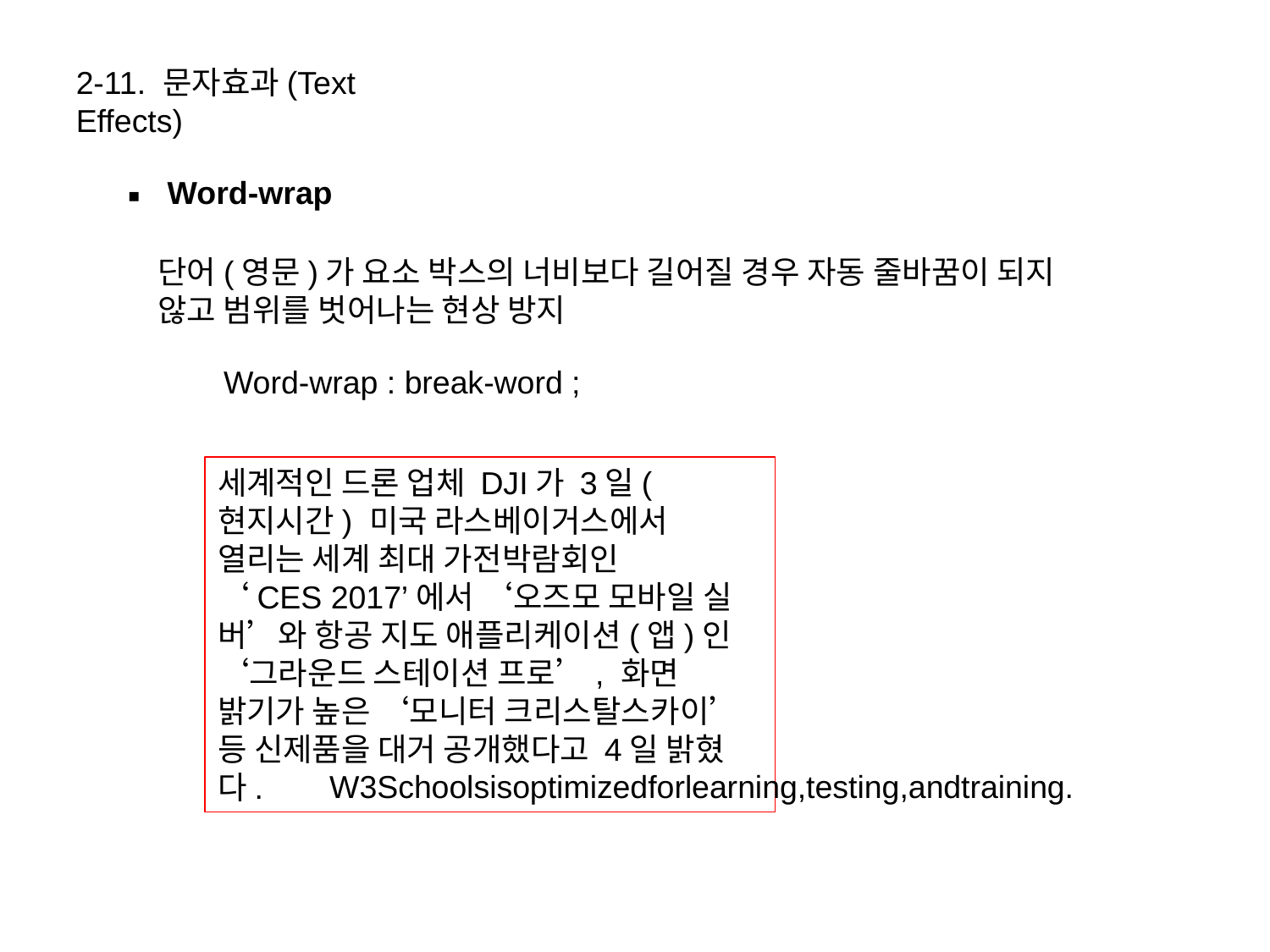

2-11. 문자효과(Text Effects)
Word-wrap
단어(영문)가 요소 박스의 너비보다 길어질 경우 자동 줄바꿈이 되지
않고 범위를 벗어나는 현상 방지
Word-wrap : break-word ;
세계적인 드론 업체 DJI가 3일(현지시간) 미국 라스베이거스에서 열리는 세계 최대 가전박람회인 ‘CES 2017’에서 ‘오즈모 모바일 실버’와 항공 지도 애플리케이션(앱)인 ‘그라운드 스테이션 프로’, 화면 밝기가 높은 ‘모니터 크리스탈스카이’ 등 신제품을 대거 공개했다고 4일 밝혔다.
W3Schoolsisoptimizedforlearning,testing,andtraining.